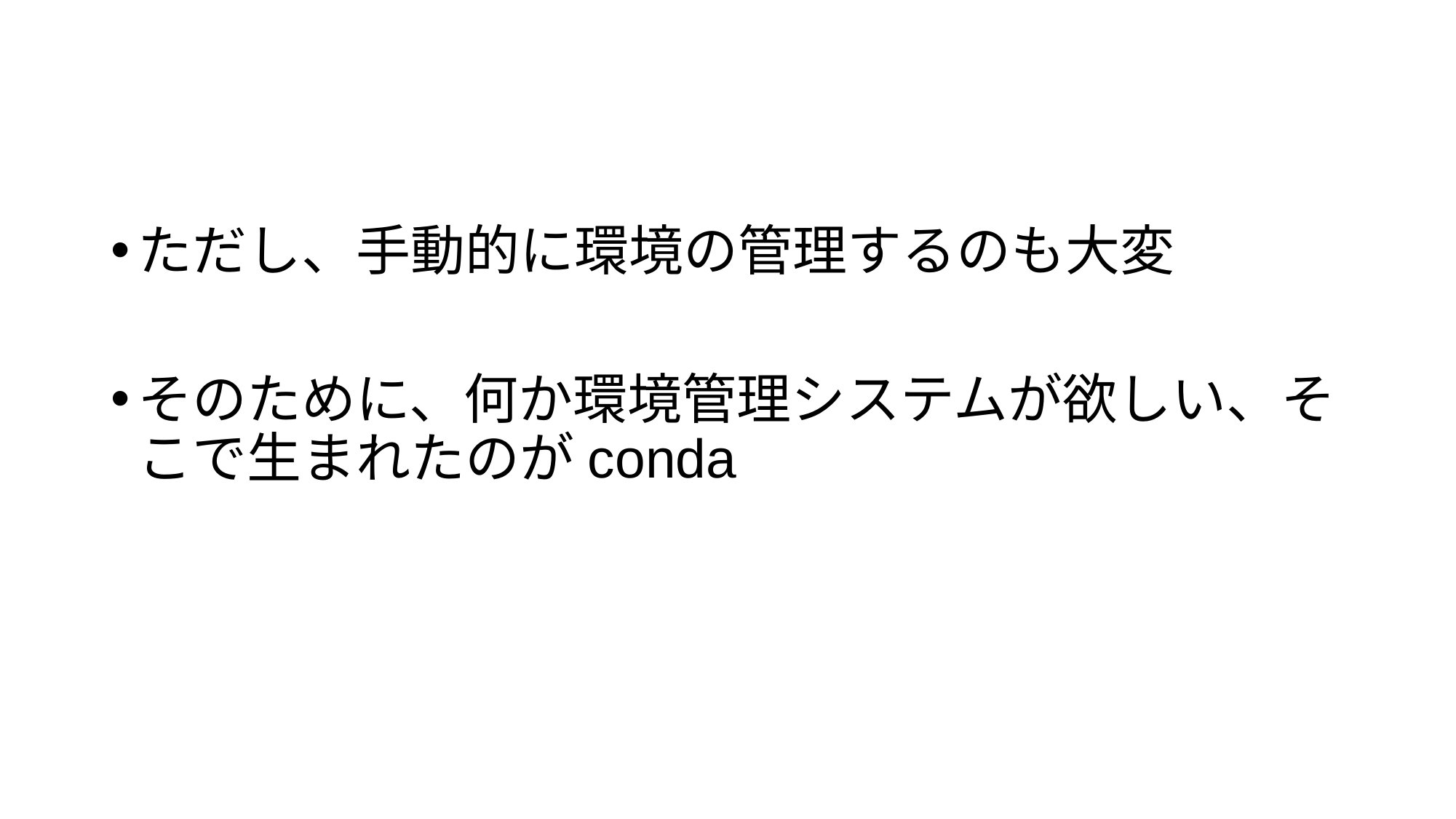

#
ただし、手動的に環境の管理するのも大変

そのために、何か環境管理システムが欲しい、そこで生まれたのがconda